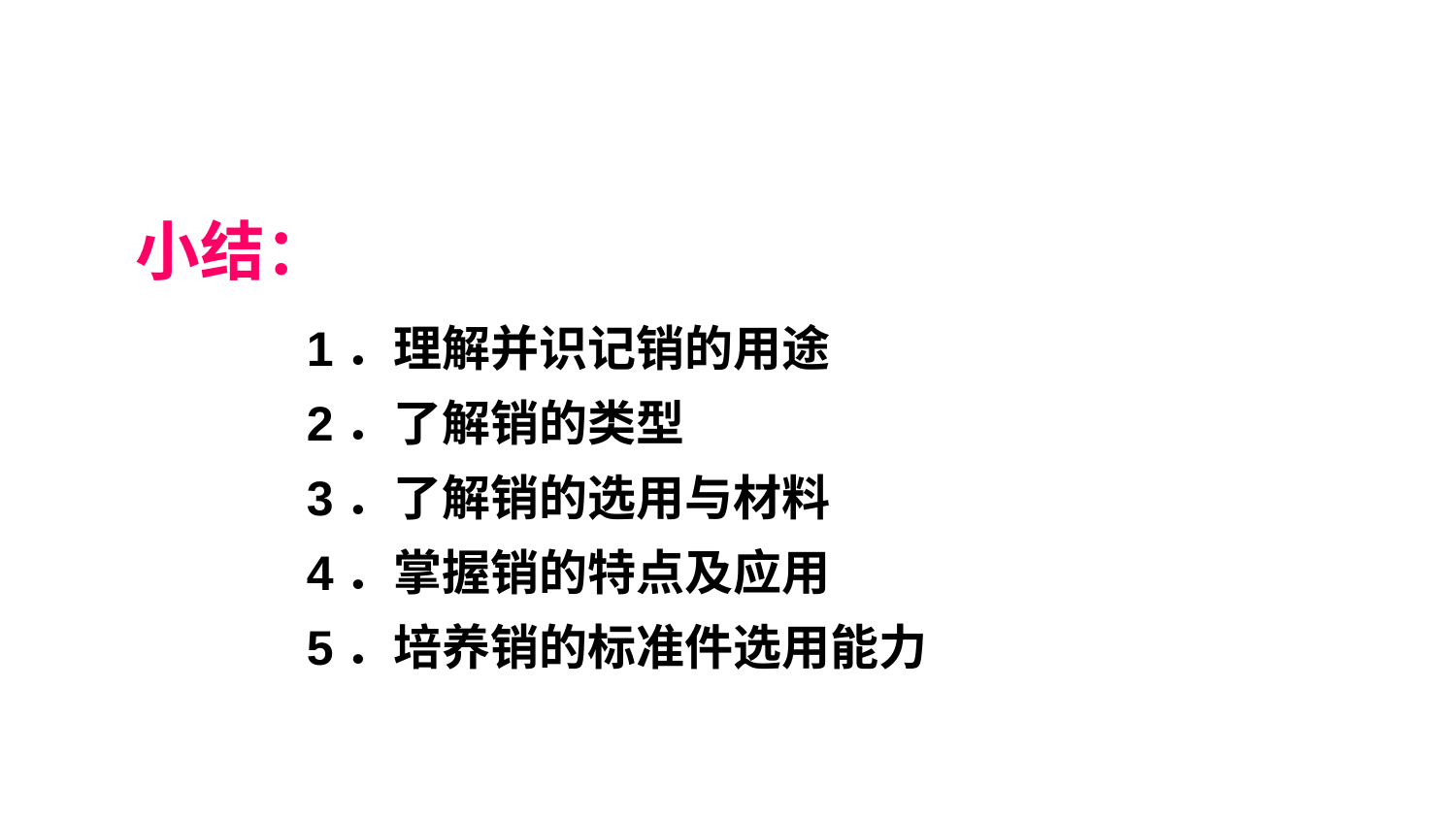

小结：
1．理解并识记销的用途
2．了解销的类型
3．了解销的选用与材料
4．掌握销的特点及应用
5．培养销的标准件选用能力